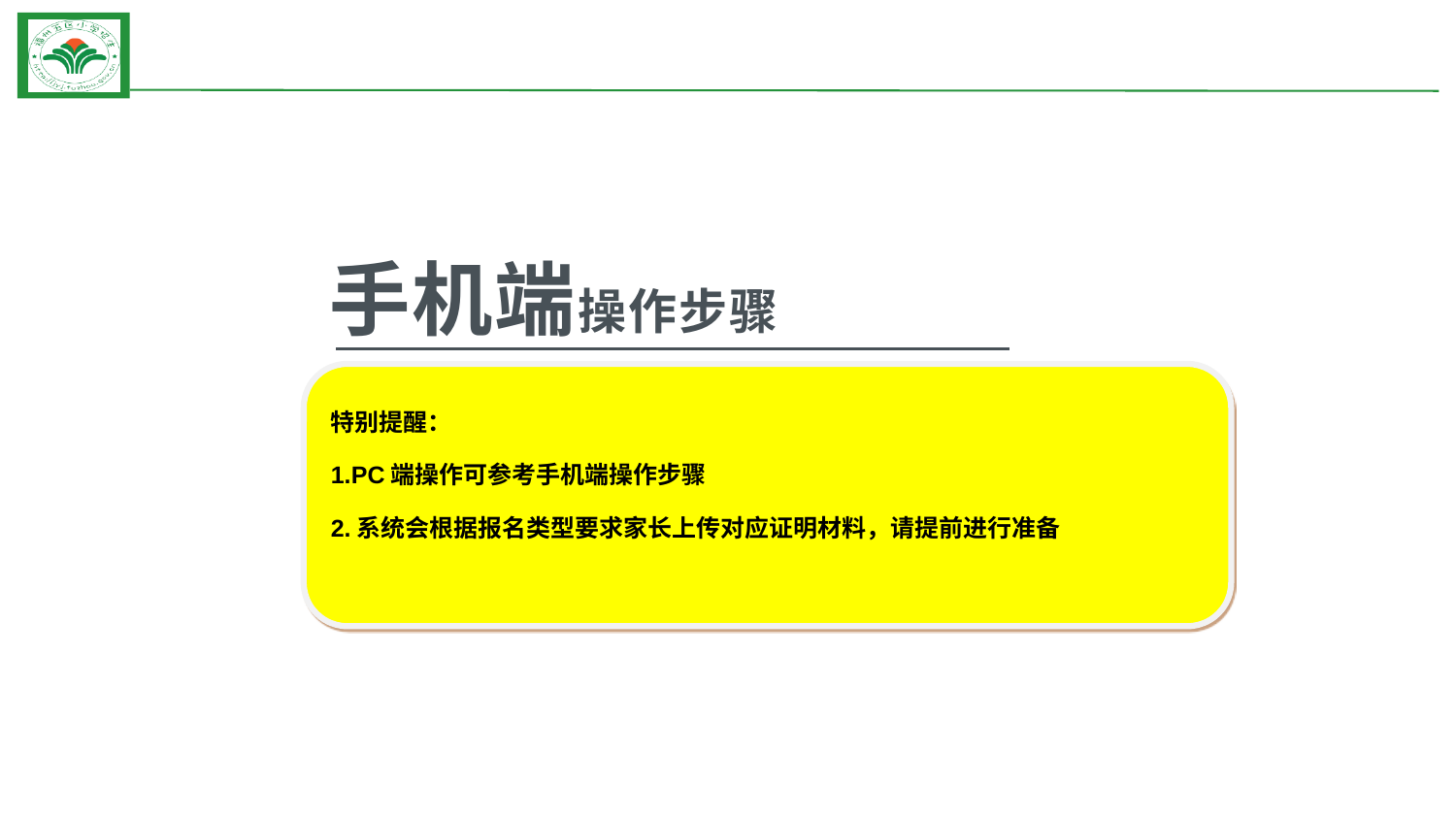

手机端操作步骤
特别提醒：
1.PC端操作可参考手机端操作步骤
2.系统会根据报名类型要求家长上传对应证明材料，请提前进行准备